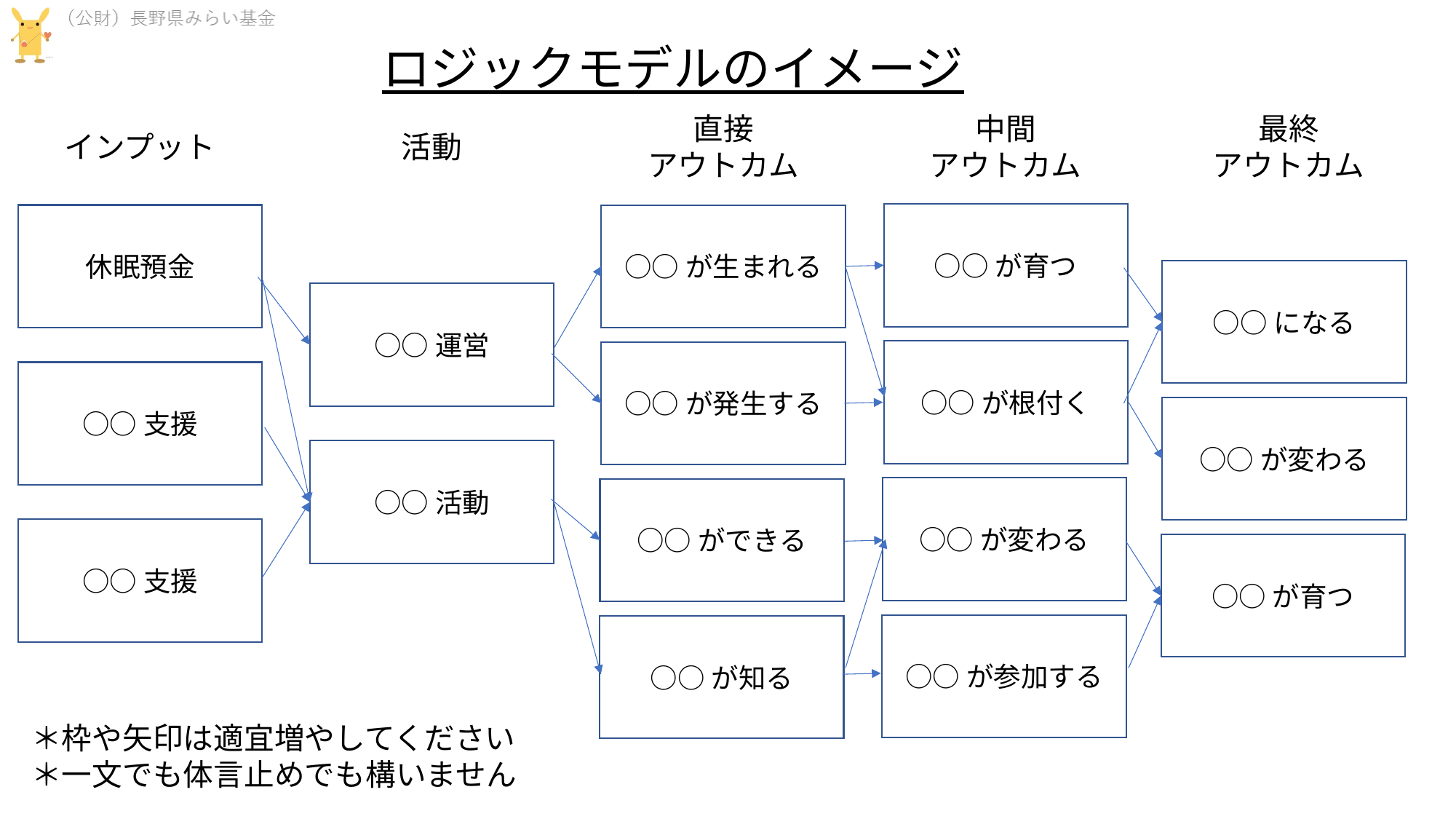

ロジックモデルのイメージ
直接
アウトカム
インプット
活動
○○が育つ
○○が生まれる
○○になる
○○運営
○○が根付く
○○が発生する
○○が変わる
○○活動
○○が変わる
○○ができる
○○が育つ
○○が参加する
○○が知る
休眠預金
○○支援
○○支援
中間
アウトカム
最終
アウトカム
＊枠や矢印は適宜増やしてください
＊一文でも体言止めでも構いません